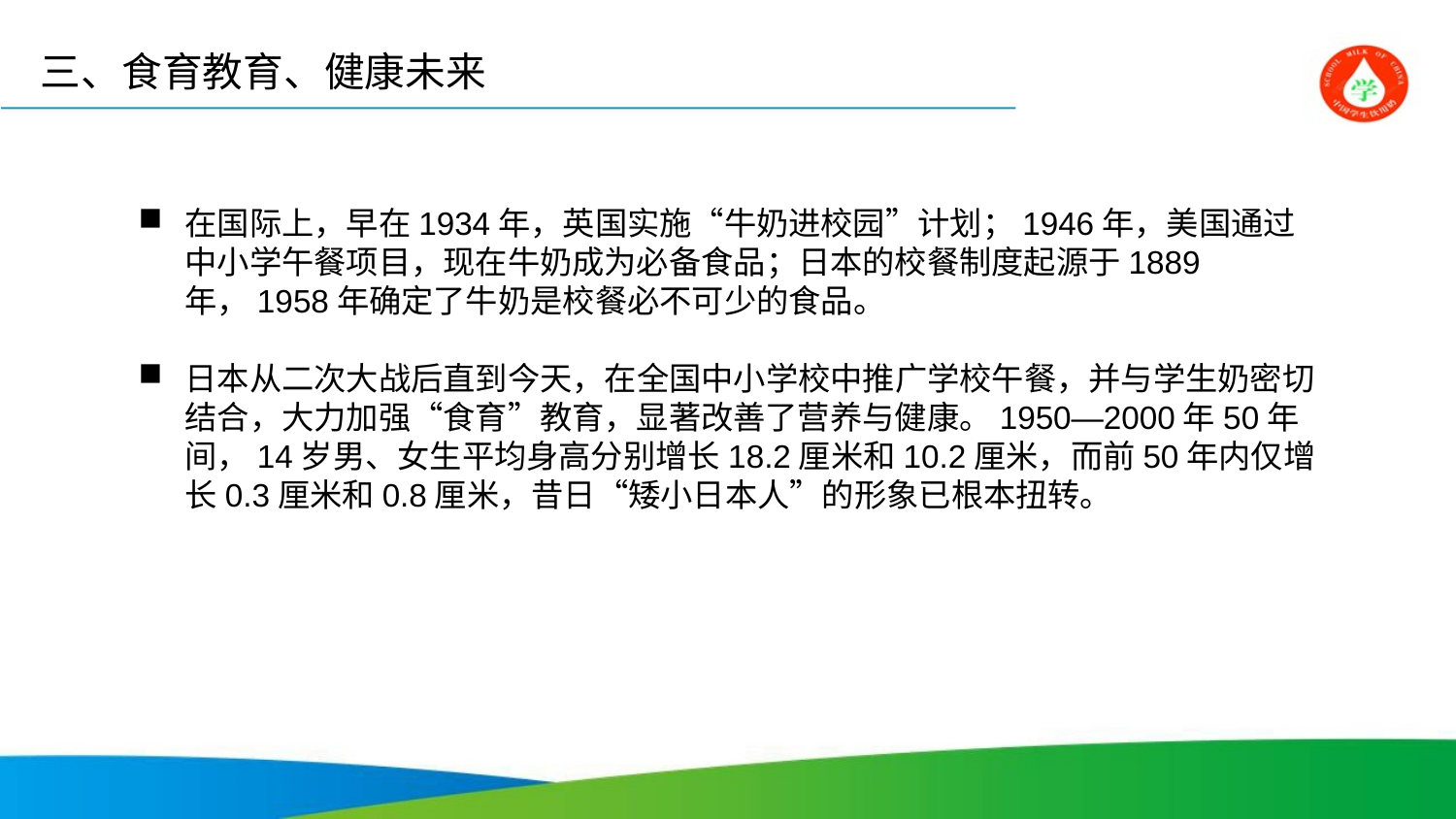

# 三、食育教育、健康未来
在国际上，早在1934年，英国实施“牛奶进校园”计划；1946年，美国通过中小学午餐项目，现在牛奶成为必备食品；日本的校餐制度起源于1889年，1958年确定了牛奶是校餐必不可少的食品。

日本从二次大战后直到今天，在全国中小学校中推广学校午餐，并与学生奶密切结合，大力加强“食育”教育，显著改善了营养与健康。1950―2000年50年间，14岁男、女生平均身高分别增长18.2厘米和10.2厘米，而前50年内仅增长0.3厘米和0.8厘米，昔日“矮小日本人”的形象已根本扭转。